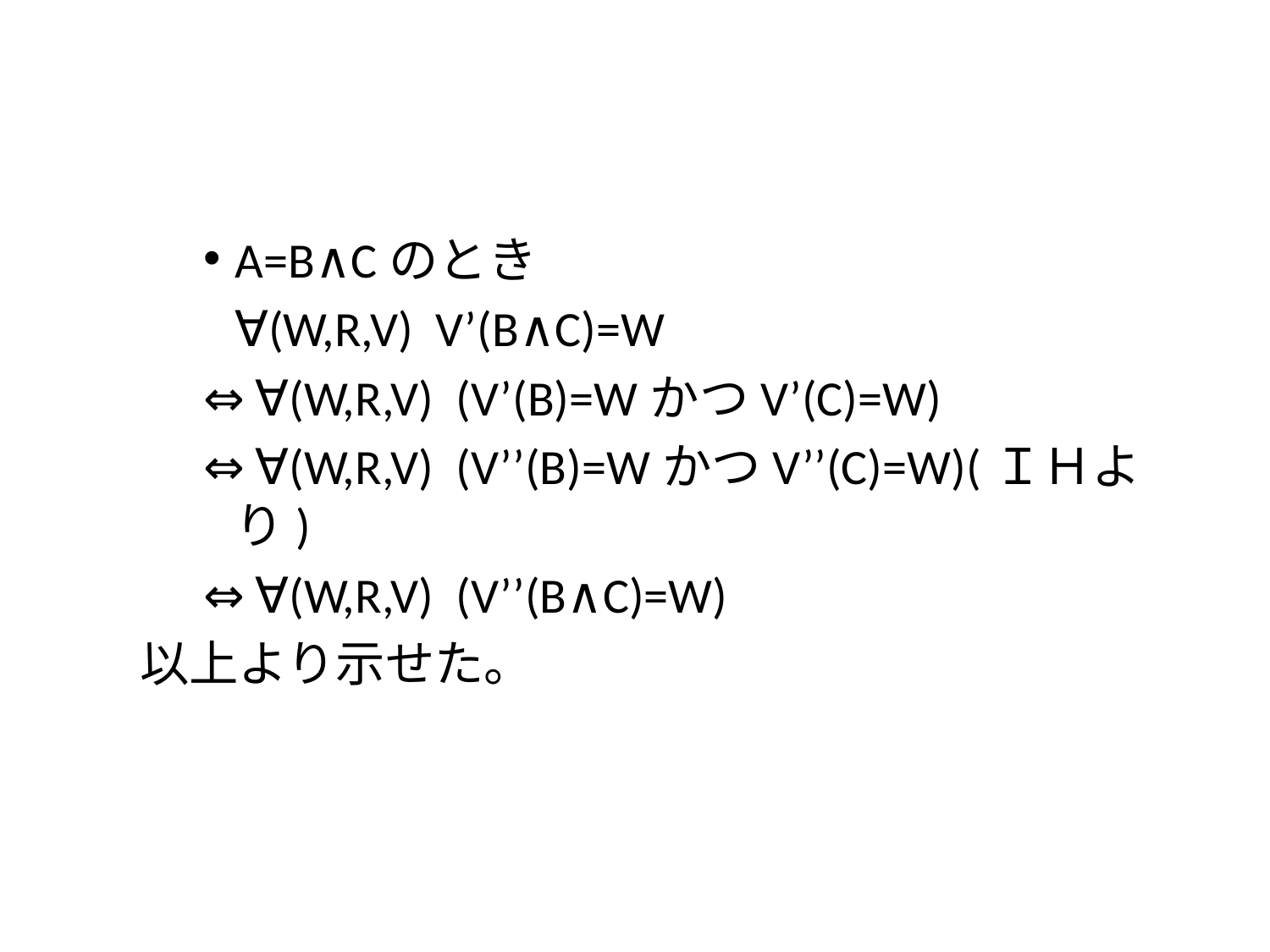

#
A=B∧Cのとき
	∀(W,R,V)  V’(B∧C)=W
⇔ ∀(W,R,V)  (V’(B)=WかつV’(C)=W)
⇔ ∀(W,R,V)  (V’’(B)=WかつV’’(C)=W)(ＩＨより)
⇔ ∀(W,R,V)  (V’’(B∧C)=W)
以上より示せた。